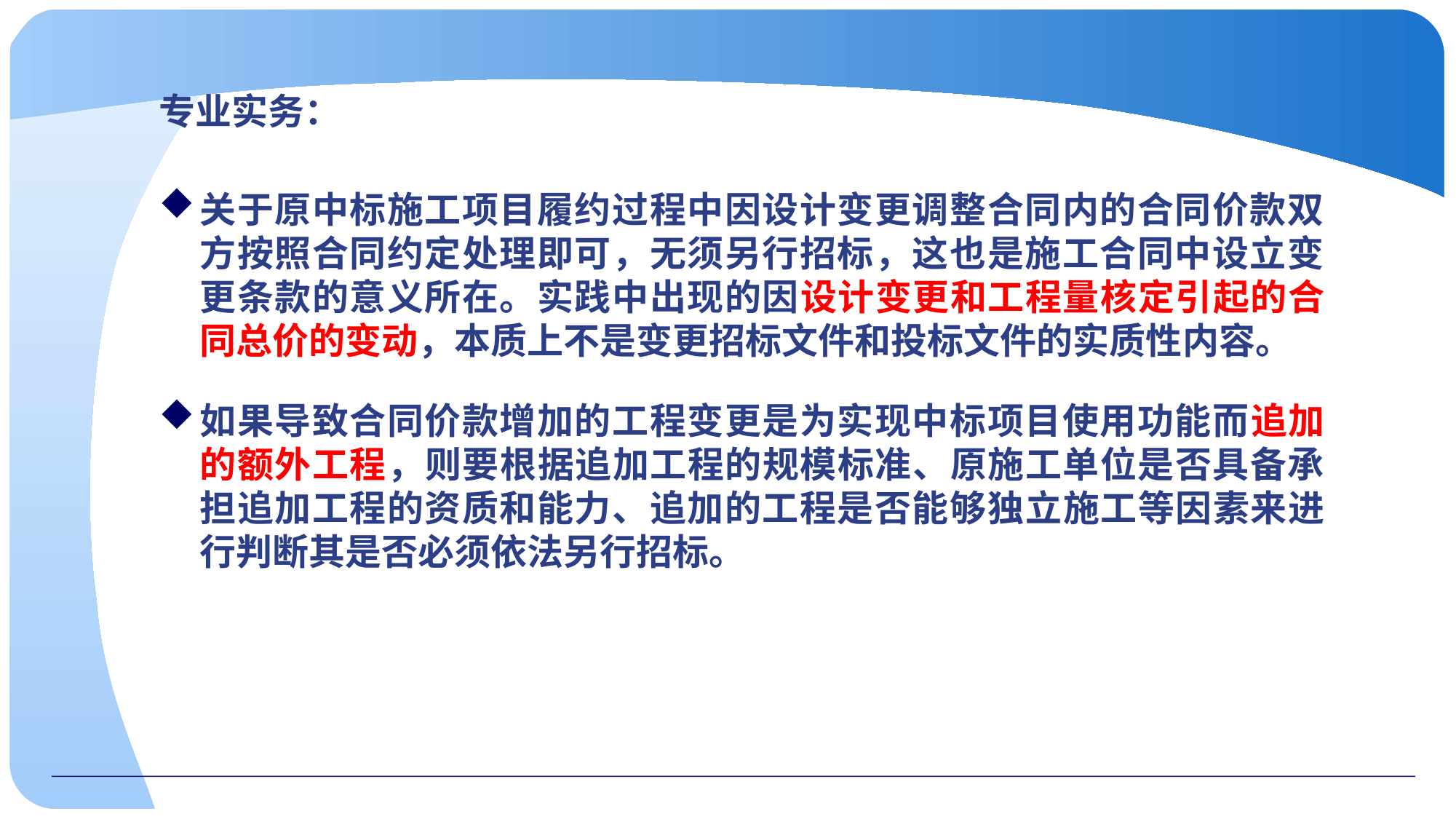

专业实务：
关于原中标施工项目履约过程中因设计变更调整合同内的合同价款双方按照合同约定处理即可，无须另行招标，这也是施工合同中设立变更条款的意义所在。实践中出现的因设计变更和工程量核定引起的合同总价的变动，本质上不是变更招标文件和投标文件的实质性内容。
如果导致合同价款增加的工程变更是为实现中标项目使用功能而追加的额外工程，则要根据追加工程的规模标准、原施工单位是否具备承担追加工程的资质和能力、追加的工程是否能够独立施工等因素来进行判断其是否必须依法另行招标。
#